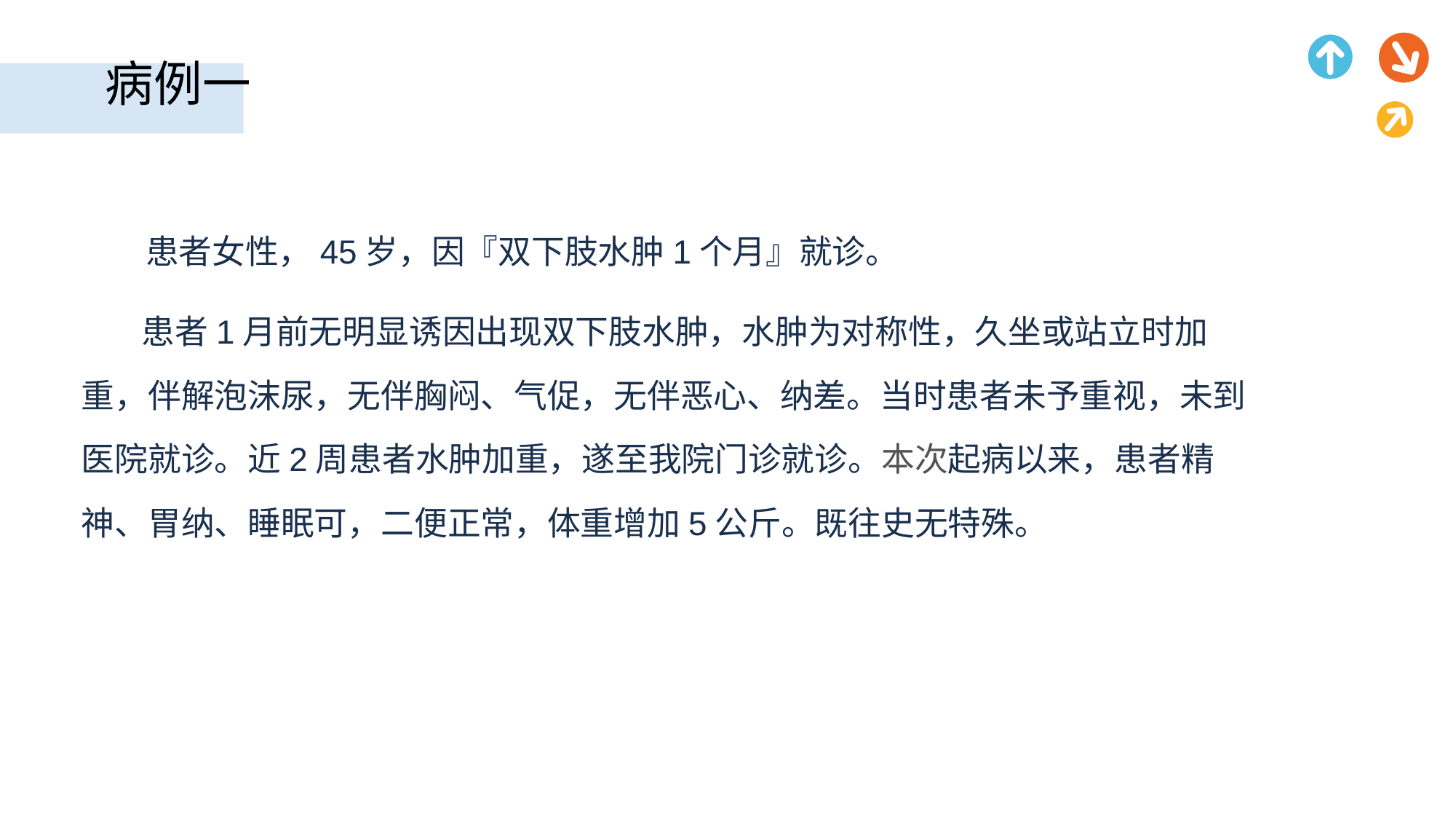

# 病例一
        患者女性，45岁，因『双下肢水肿1个月』就诊。
       患者1月前无明显诱因出现双下肢水肿，水肿为对称性，久坐或站立时加重，伴解泡沫尿，无伴胸闷、气促，无伴恶心、纳差。当时患者未予重视，未到医院就诊。近2周患者水肿加重，遂至我院门诊就诊。本次起病以来，患者精神、胃纳、睡眠可，二便正常，体重增加5公斤。既往史无特殊。